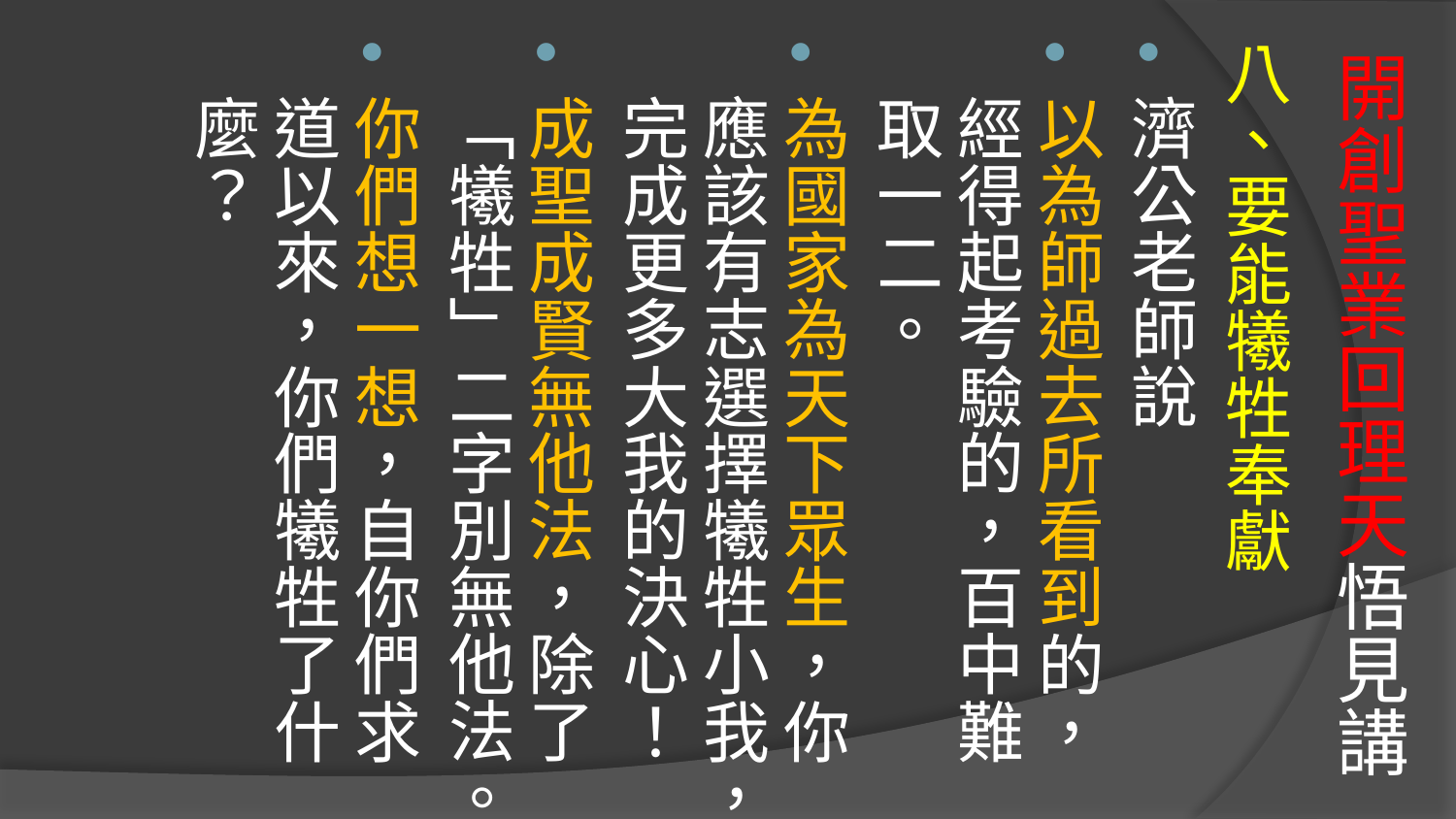

八、要能犧牲奉獻
濟公老師說
以為師過去所看到的，經得起考驗的，百中難取一二。
為國家為天下眾生，你應該有志選擇犧牲小我，完成更多大我的決心！
成聖成賢無他法，除了「犧牲」二字別無他法。
你們想一想，自你們求道以來，你們犧牲了什麼？

# 開創聖業回理天悟見講